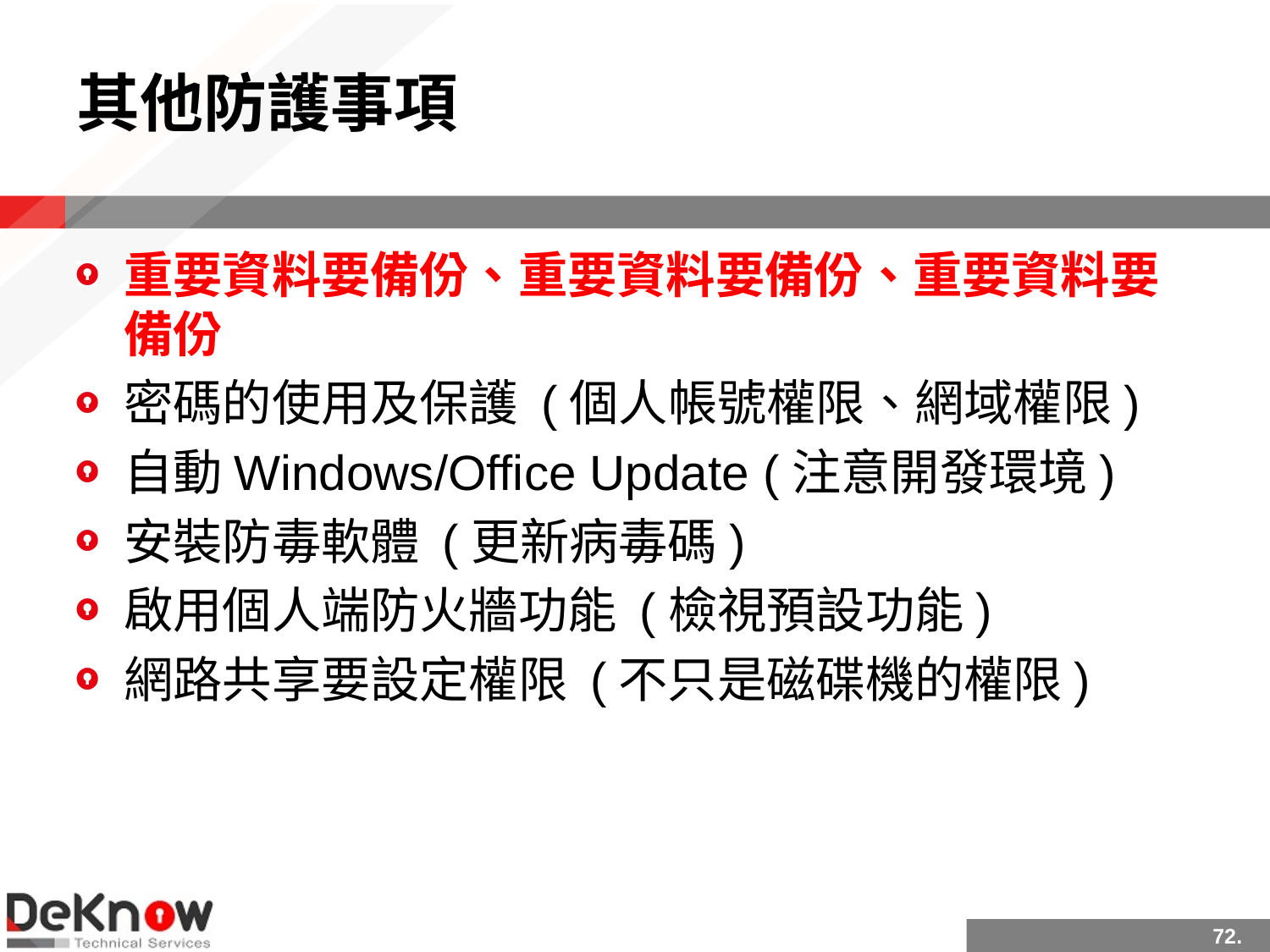

# 其他防護事項
重要資料要備份、重要資料要備份、重要資料要備份
密碼的使用及保護 (個人帳號權限、網域權限)
自動Windows/Office Update (注意開發環境)
安裝防毒軟體 (更新病毒碼)
啟用個人端防火牆功能 (檢視預設功能)
網路共享要設定權限 (不只是磁碟機的權限)
72.